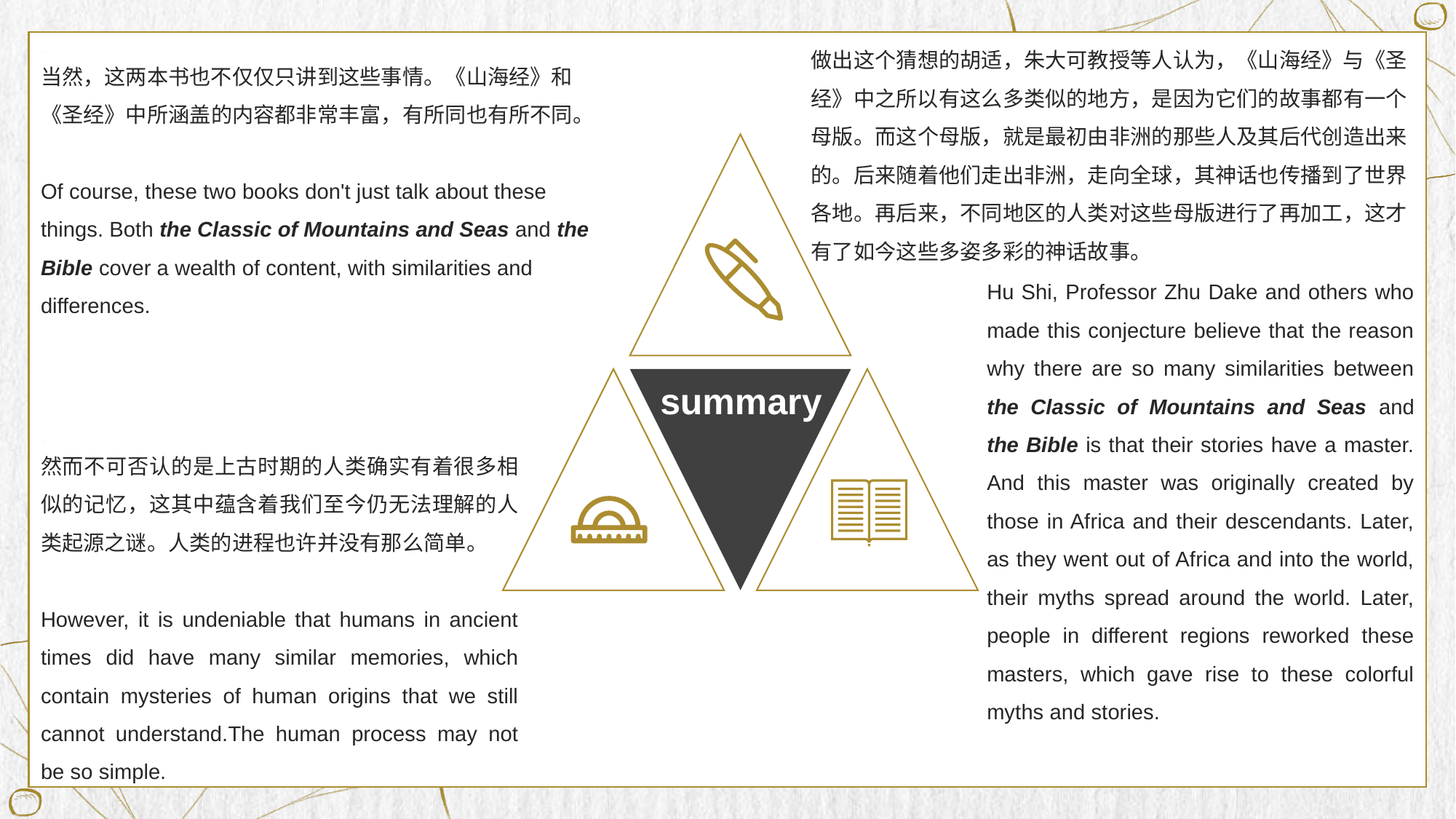

做出这个猜想的胡适，朱大可教授等人认为，《山海经》与《圣经》中之所以有这么多类似的地方，是因为它们的故事都有一个母版。而这个母版，就是最初由非洲的那些人及其后代创造出来的。后来随着他们走出非洲，走向全球，其神话也传播到了世界各地。再后来，不同地区的人类对这些母版进行了再加工，这才有了如今这些多姿多彩的神话故事。
当然，这两本书也不仅仅只讲到这些事情。《山海经》和《圣经》中所涵盖的内容都非常丰富，有所同也有所不同。

Of course, these two books don't just talk about these things. Both the Classic of Mountains and Seas and the Bible cover a wealth of content, with similarities and differences.

Hu Shi, Professor Zhu Dake and others who made this conjecture believe that the reason why there are so many similarities between the Classic of Mountains and Seas and the Bible is that their stories have a master. And this master was originally created by those in Africa and their descendants. Later, as they went out of Africa and into the world, their myths spread around the world. Later, people in different regions reworked these masters, which gave rise to these colorful myths and stories.

summary
然而不可否认的是上古时期的人类确实有着很多相似的记忆，这其中蕴含着我们至今仍无法理解的人类起源之谜。人类的进程也许并没有那么简单。

However, it is undeniable that humans in ancient times did have many similar memories, which contain mysteries of human origins that we still cannot understand.The human process may not be so simple.